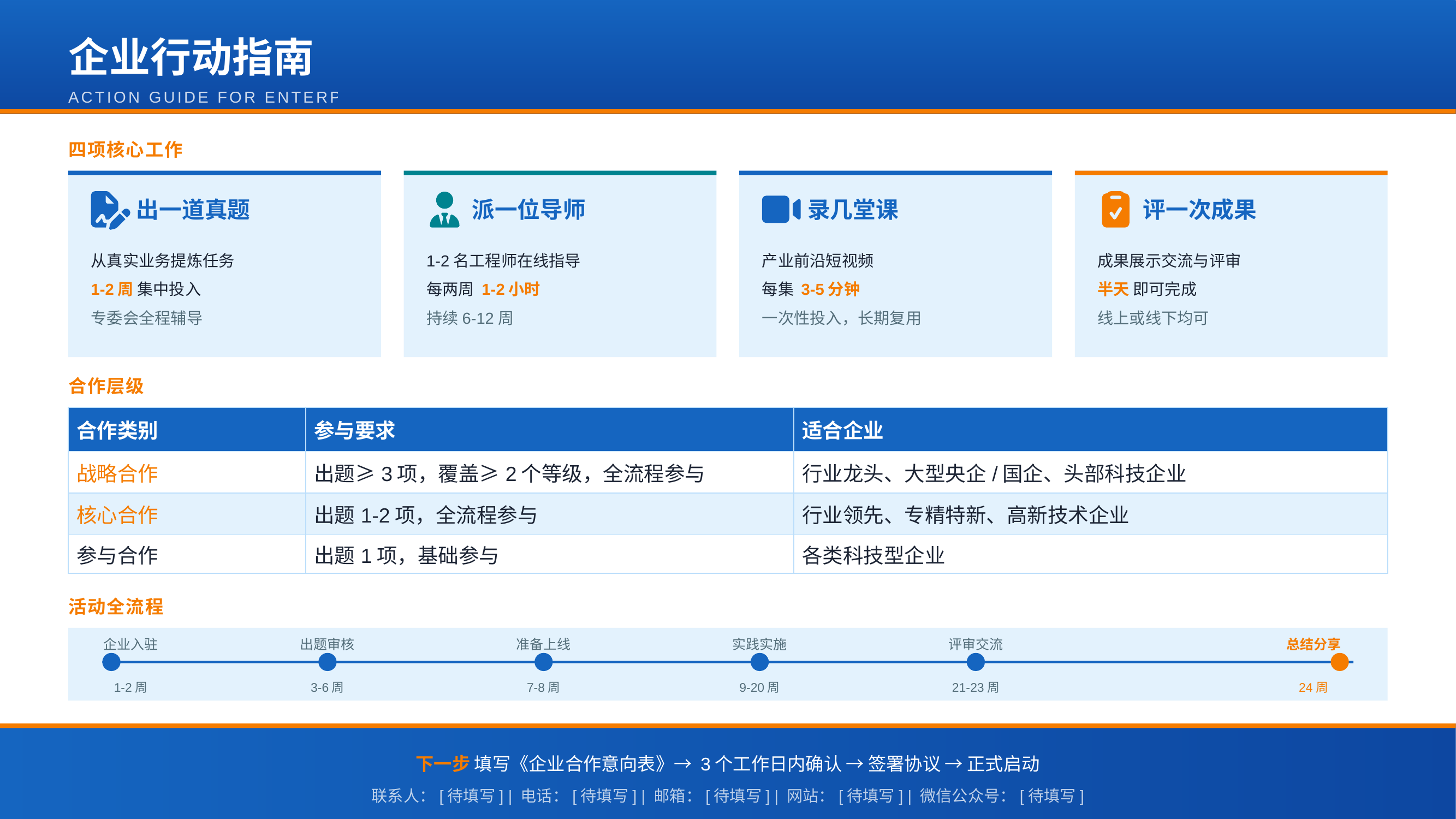

企业行动指南
ACTION GUIDE FOR ENTERPRISES

四项核心工作

出一道真题

派一位导师

录几堂课

评一次成果
从真实业务提炼任务
1-2周 集中投入
专委会全程辅导
1-2名工程师在线指导
每两周 1-2小时
持续6-12周
产业前沿短视频
每集 3-5分钟
一次性投入，长期复用
成果展示交流与评审
半天 即可完成
线上或线下均可
合作层级
| 合作类别 | 参与要求 | 适合企业 |
| --- | --- | --- |
| 战略合作 | 出题≥3项，覆盖≥2个等级，全流程参与 | 行业龙头、大型央企/国企、头部科技企业 |
| 核心合作 | 出题1-2项，全流程参与 | 行业领先、专精特新、高新技术企业 |
| 参与合作 | 出题1项，基础参与 | 各类科技型企业 |
活动全流程

企业入驻
出题审核
准备上线
实践实施
评审交流
总结分享

1-2周
3-6周
7-8周
9-20周
21-23周
24周

下一步 填写《企业合作意向表》→ 3个工作日内确认 → 签署协议 → 正式启动
联系人：[待填写] | 电话：[待填写] | 邮箱：[待填写] | 网站：[待填写] | 微信公众号：[待填写]